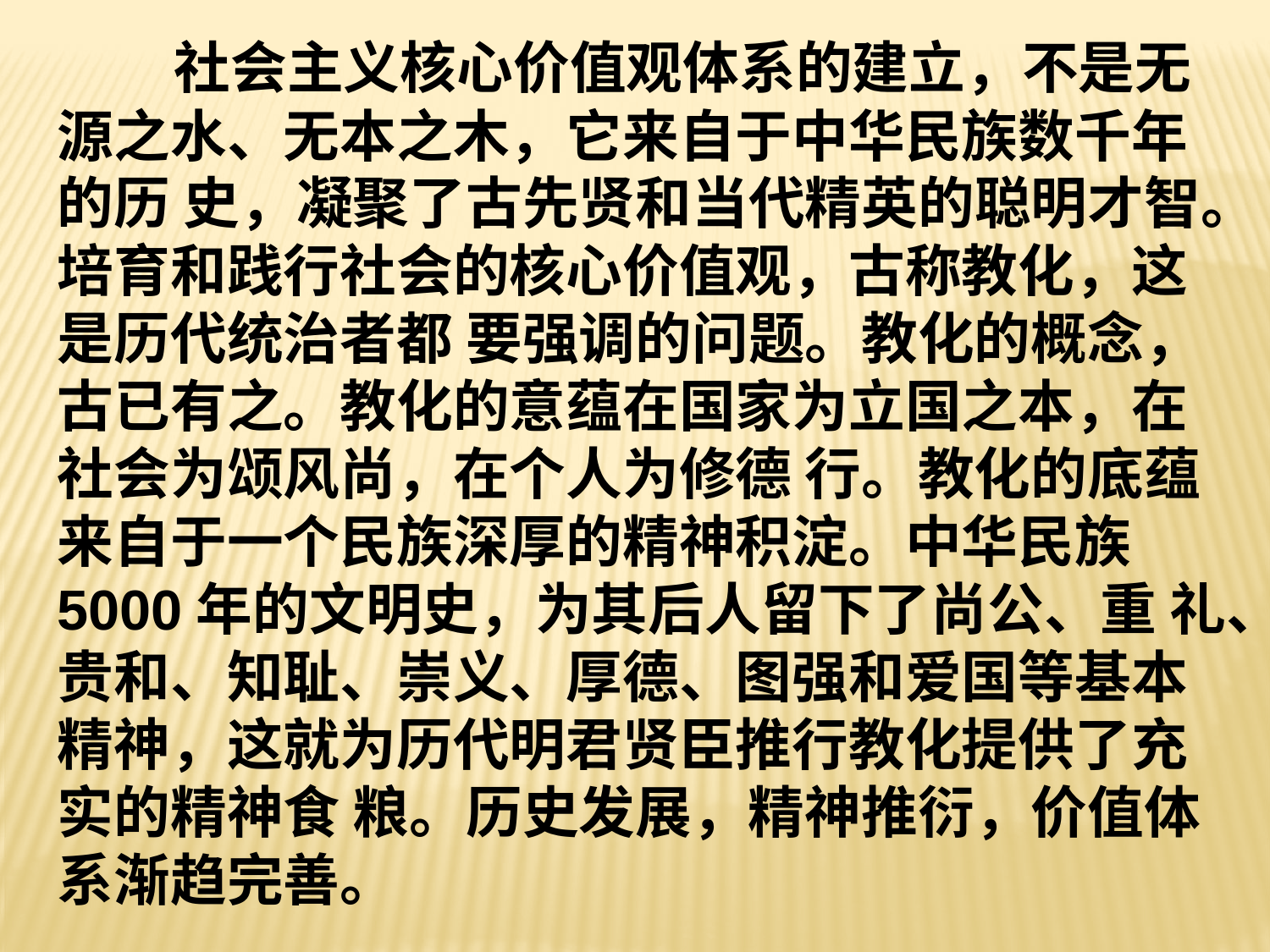

社会主义核心价值观体系的建立，不是无源之水、无本之木，它来自于中华民族数千年的历 史，凝聚了古先贤和当代精英的聪明才智。培育和践行社会的核心价值观，古称教化，这是历代统治者都 要强调的问题。教化的概念，古已有之。教化的意蕴在国家为立国之本，在社会为颂风尚，在个人为修德 行。教化的底蕴来自于一个民族深厚的精神积淀。中华民族5000年的文明史，为其后人留下了尚公、重 礼、贵和、知耻、崇义、厚德、图强和爱国等基本精神，这就为历代明君贤臣推行教化提供了充实的精神食 粮。历史发展，精神推衍，价值体系渐趋完善。